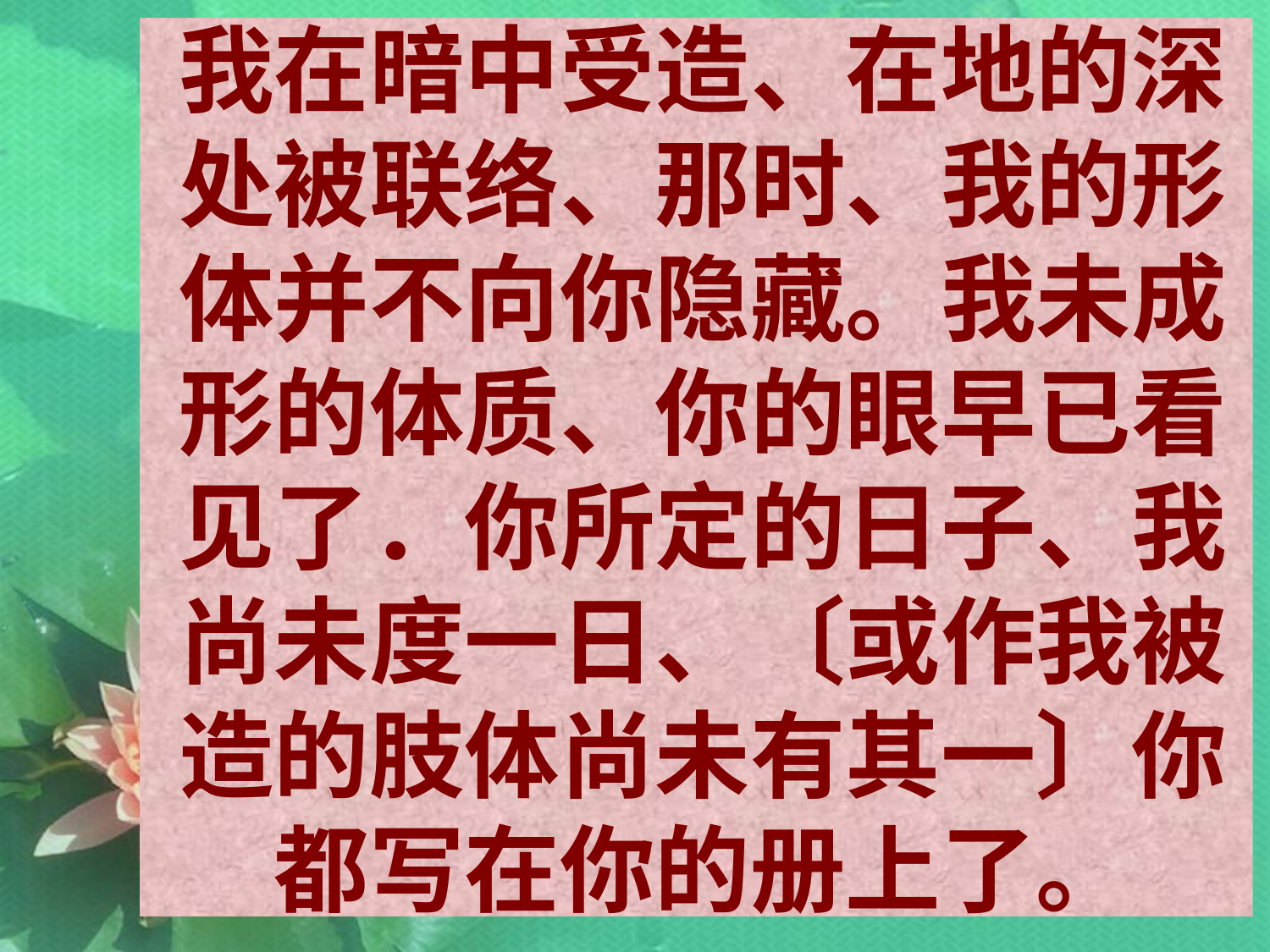

我在暗中受造、在地的深处被联络、那时、我的形体并不向你隐藏。我未成形的体质、你的眼早已看见了．你所定的日子、我尚未度一日、〔或作我被造的肢体尚未有其一〕你都写在你的册上了。